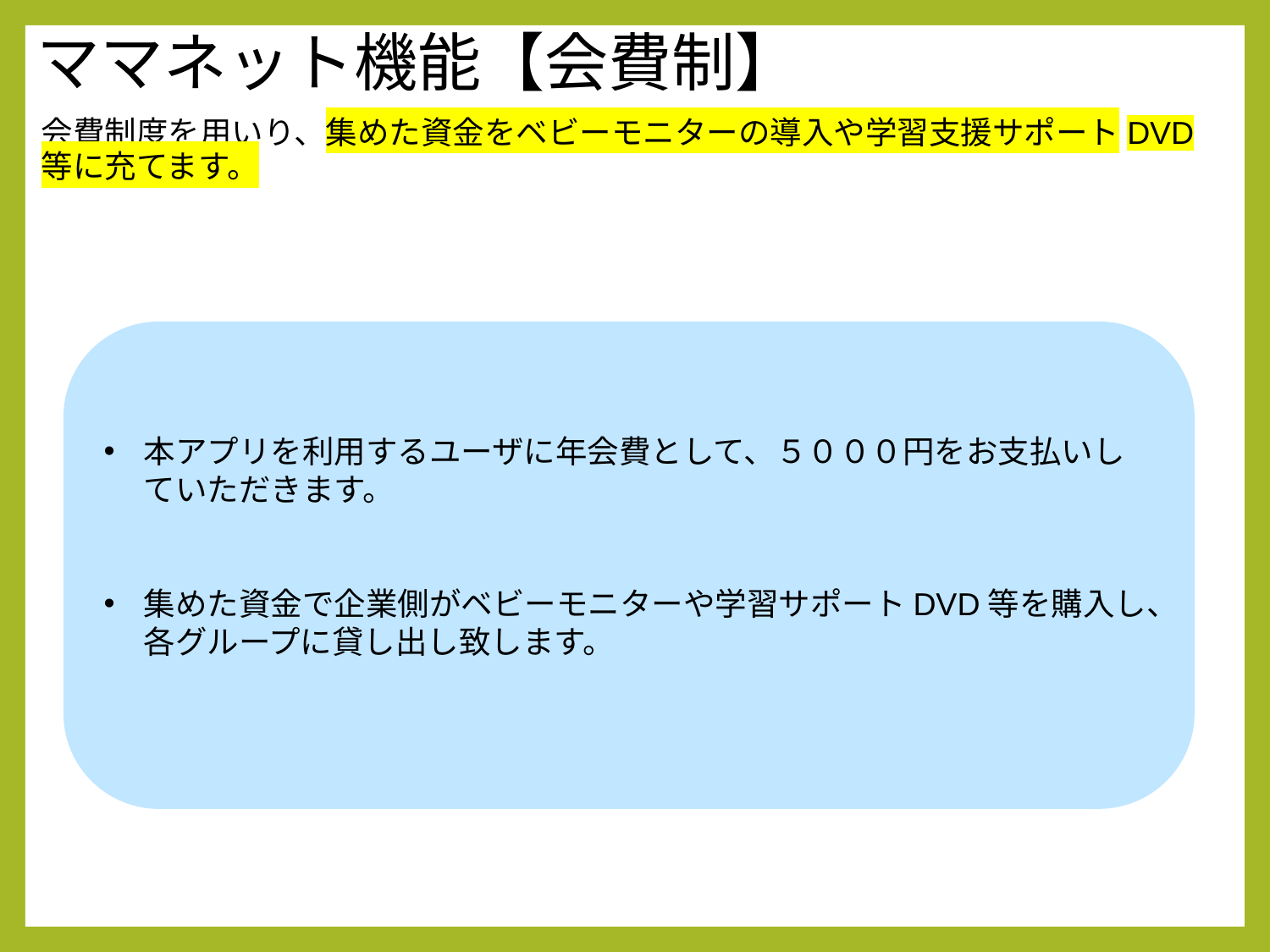

# ママネット機能【会費制】
会費制度を用いり、集めた資金をベビーモニターの導入や学習支援サポートDVD等に充てます。

本アプリを利用するユーザに年会費として、５０００円をお支払いしていただきます。

集めた資金で企業側がベビーモニターや学習サポートDVD等を購入し、各グループに貸し出し致します。